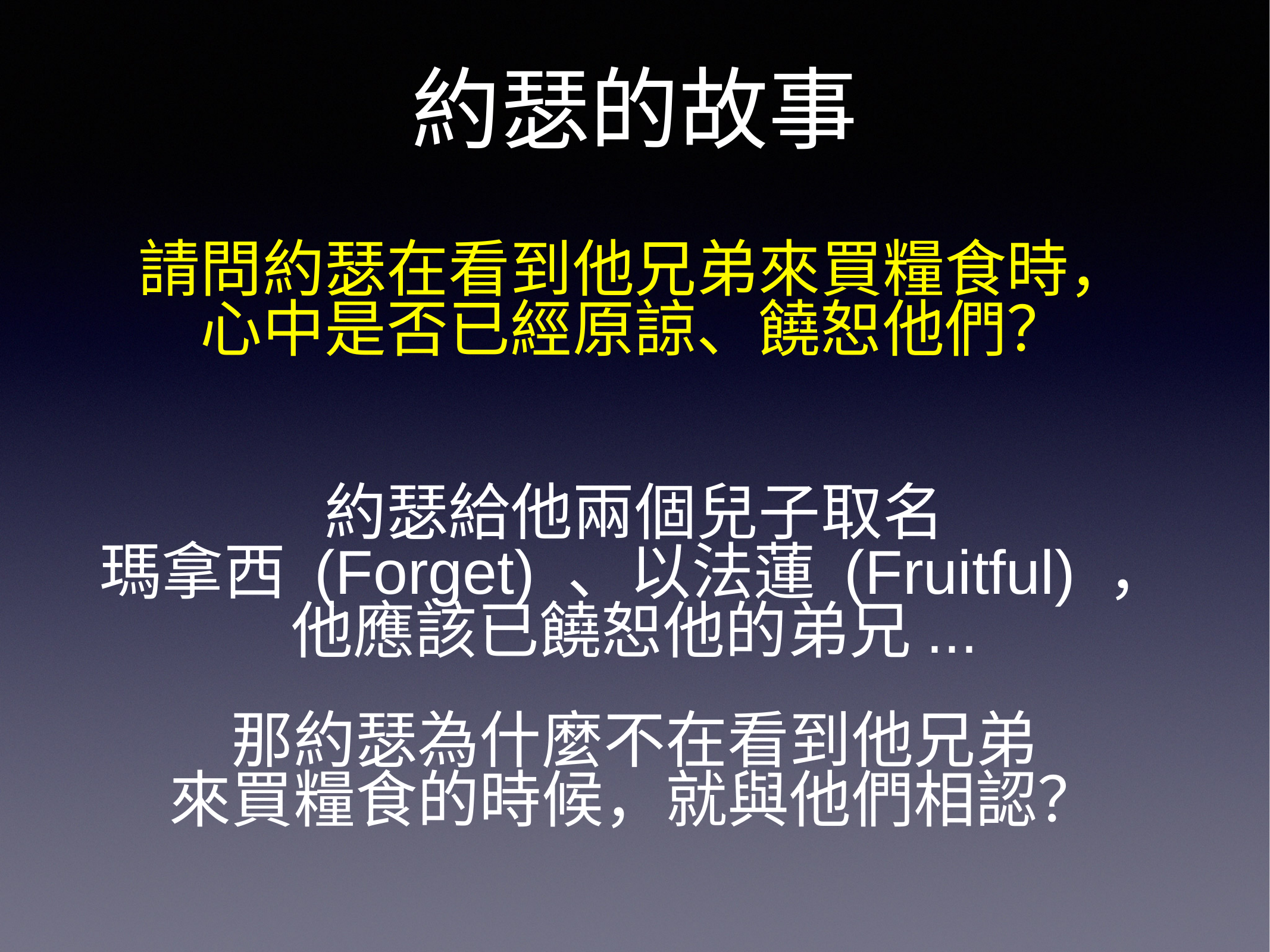

# 約瑟的故事
請問約瑟在看到他兄弟來買糧食時，
心中是否已經原諒、饒恕他們？
約瑟給他兩個兒子取名
瑪拿西 (Forget) 、以法蓮 (Fruitful) ，他應該已饒恕他的弟兄...
那約瑟為什麼不在看到他兄弟
來買糧食的時候，就與他們相認？